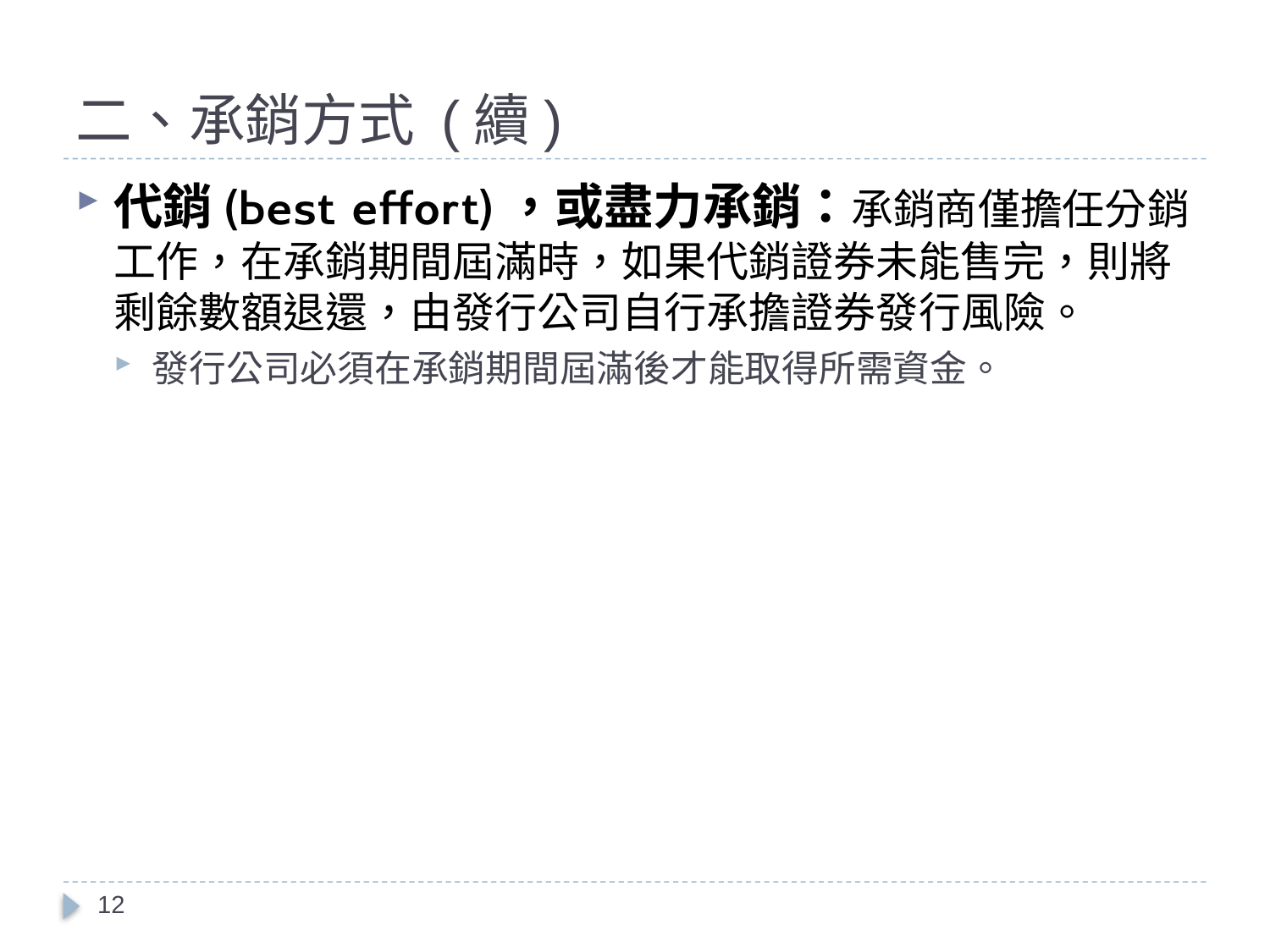

# 二、承銷方式 (續)
代銷(best effort)，或盡力承銷：承銷商僅擔任分銷工作，在承銷期間屆滿時，如果代銷證券未能售完，則將剩餘數額退還，由發行公司自行承擔證券發行風險。
發行公司必須在承銷期間屆滿後才能取得所需資金。

12